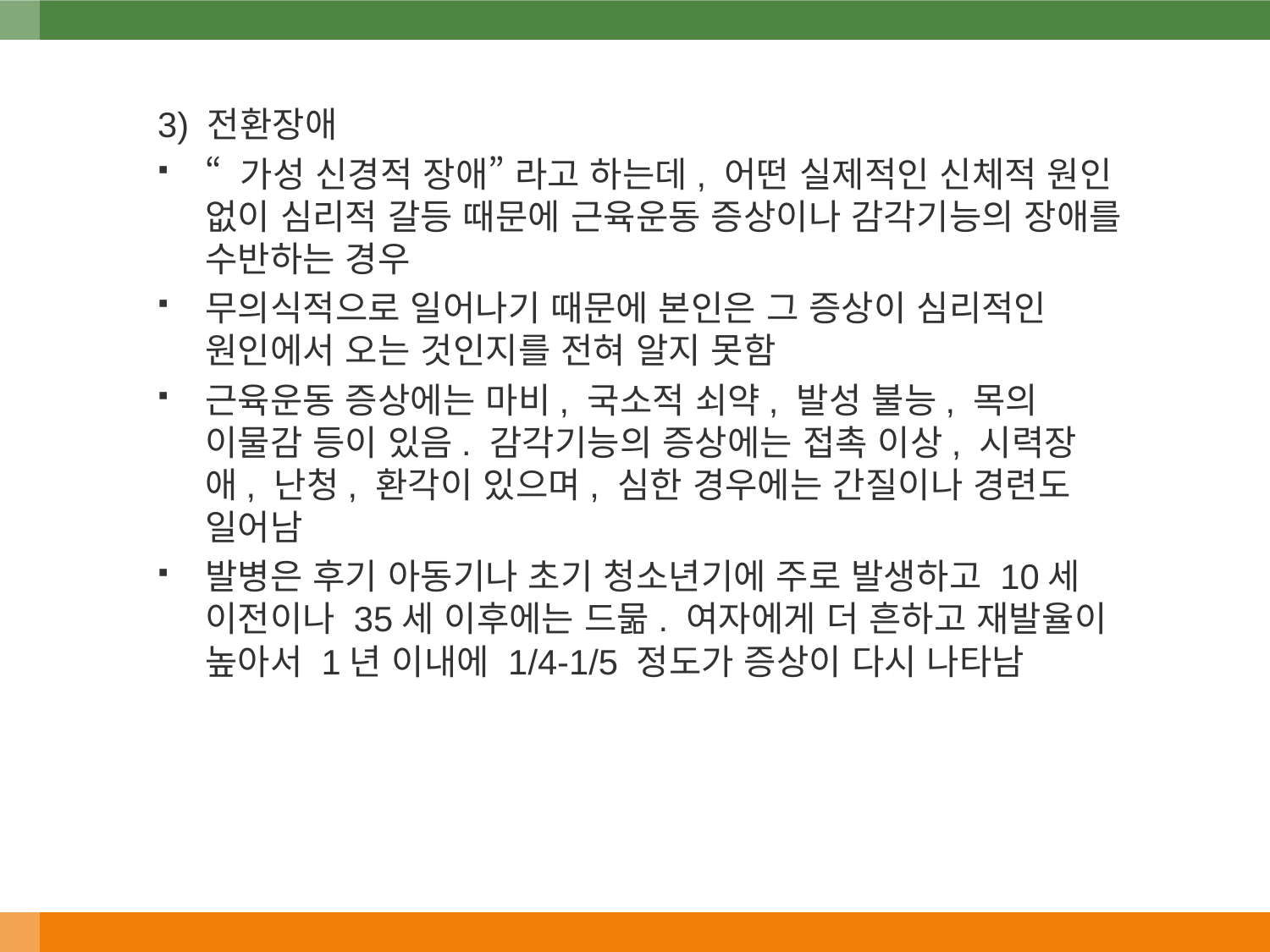

3) 전환장애
“ 가성 신경적 장애” 라고 하는데, 어떤 실제적인 신체적 원인 없이 심리적 갈등 때문에 근육운동 증상이나 감각기능의 장애를 수반하는 경우
무의식적으로 일어나기 때문에 본인은 그 증상이 심리적인 원인에서 오는 것인지를 전혀 알지 못함
근육운동 증상에는 마비, 국소적 쇠약, 발성 불능, 목의 이물감 등이 있음. 감각기능의 증상에는 접촉 이상, 시력장애, 난청, 환각이 있으며, 심한 경우에는 간질이나 경련도 일어남
발병은 후기 아동기나 초기 청소년기에 주로 발생하고 10세 이전이나 35세 이후에는 드묾. 여자에게 더 흔하고 재발율이 높아서 1년 이내에 1/4-1/5 정도가 증상이 다시 나타남